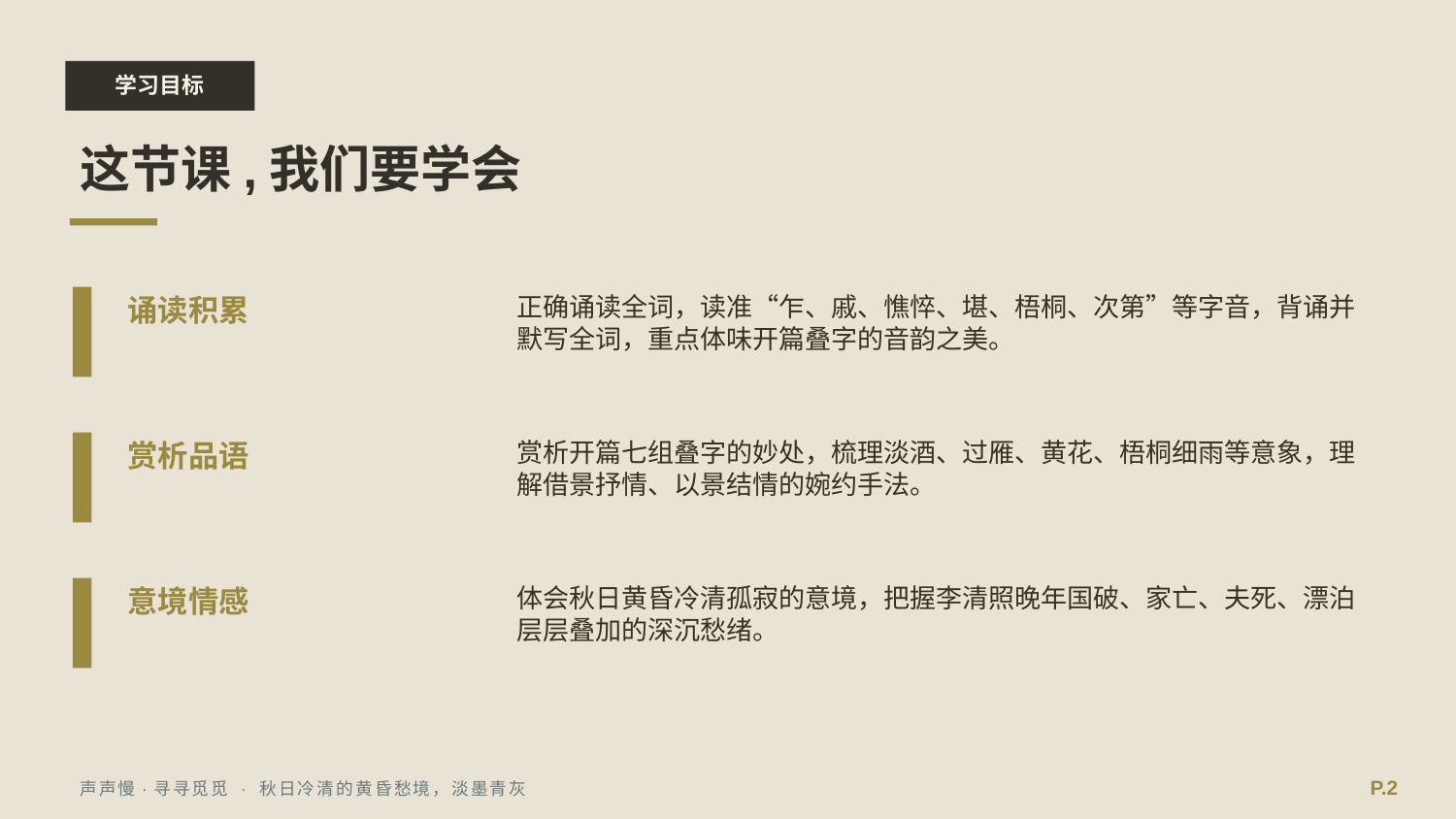

学习目标

这节课,我们要学会

诵读积累
正确诵读全词，读准“乍、戚、憔悴、堪、梧桐、次第”等字音，背诵并默写全词，重点体味开篇叠字的音韵之美。

赏析品语
赏析开篇七组叠字的妙处，梳理淡酒、过雁、黄花、梧桐细雨等意象，理解借景抒情、以景结情的婉约手法。

意境情感
体会秋日黄昏冷清孤寂的意境，把握李清照晚年国破、家亡、夫死、漂泊层层叠加的深沉愁绪。

P.2
声声慢·寻寻觅觅 · 秋日冷清的黄昏愁境，淡墨青灰